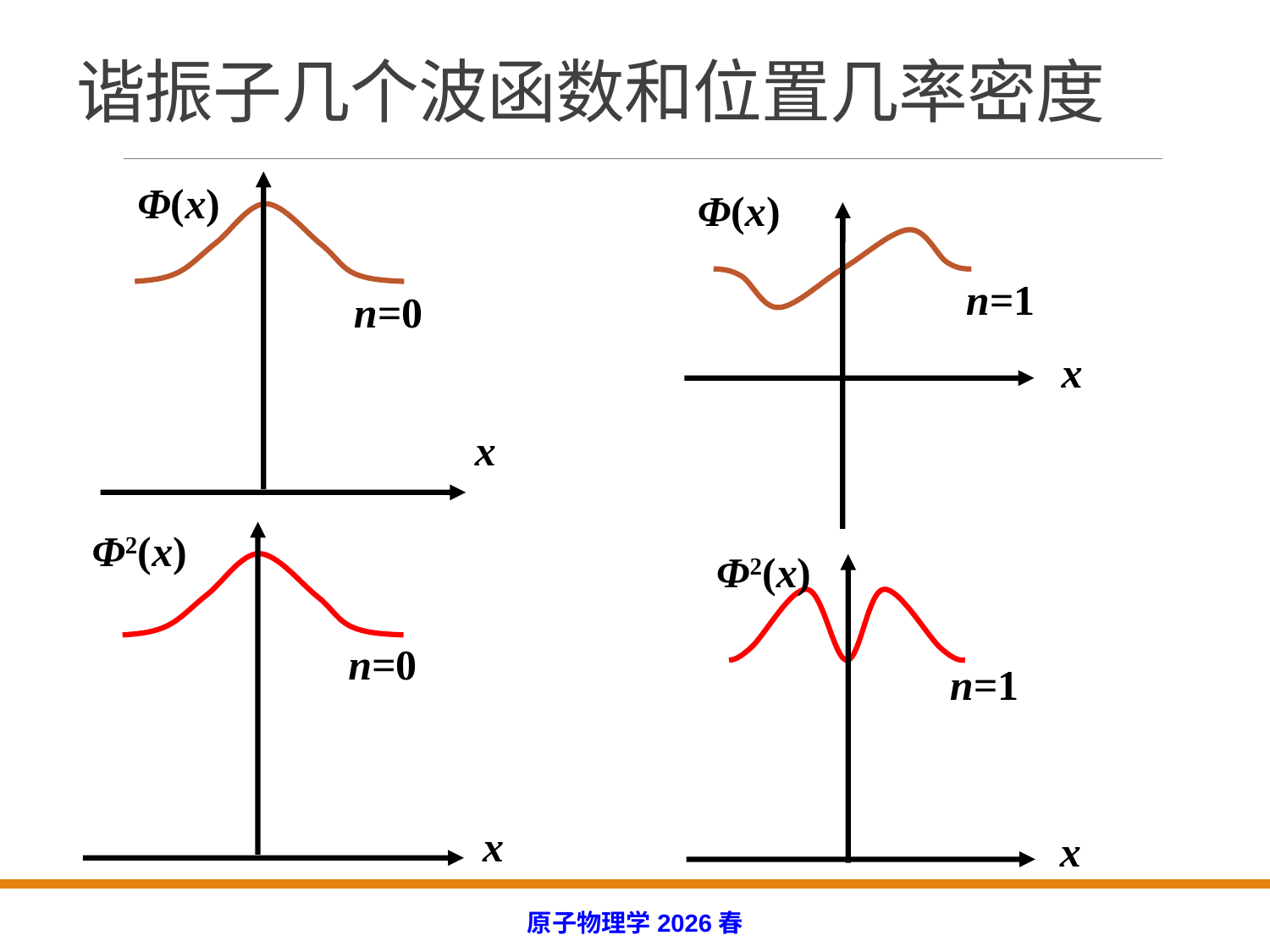

# 谐振子几个波函数和位置几率密度
Φ(x)

n=0

x
Φ(x)

n=1
x

Φ2(x)

n=0
x

Φ2(x)

n=1
x

原子物理学2026春
140